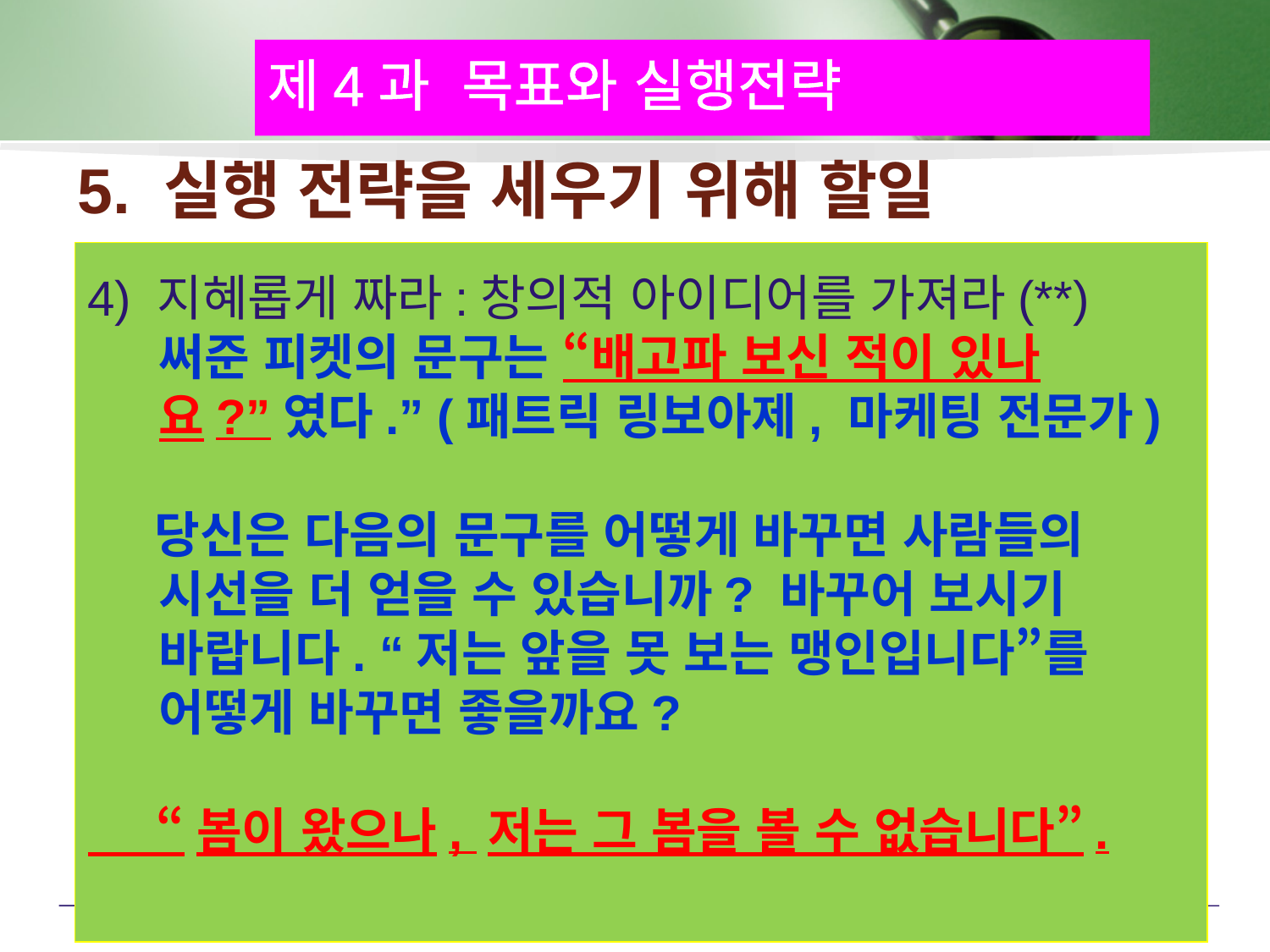

제4과  목표와 실행전략
# 5. 실행 전략을 세우기 위해 할일

4) 지혜롭게 짜라:창의적 아이디어를 가져라(**) 써준 피켓의 문구는 “배고파 보신 적이 있나요?”였다.” (패트릭 링보아제, 마케팅 전문가)

    당신은 다음의 문구를 어떻게 바꾸면 사람들의 시선을 더 얻을 수 있습니까? 바꾸어 보시기 바랍니다. “저는 앞을 못 보는 맹인입니다”를 어떻게 바꾸면 좋을까요?

     “봄이 왔으나, 저는 그 봄을 볼 수 없습니다”.